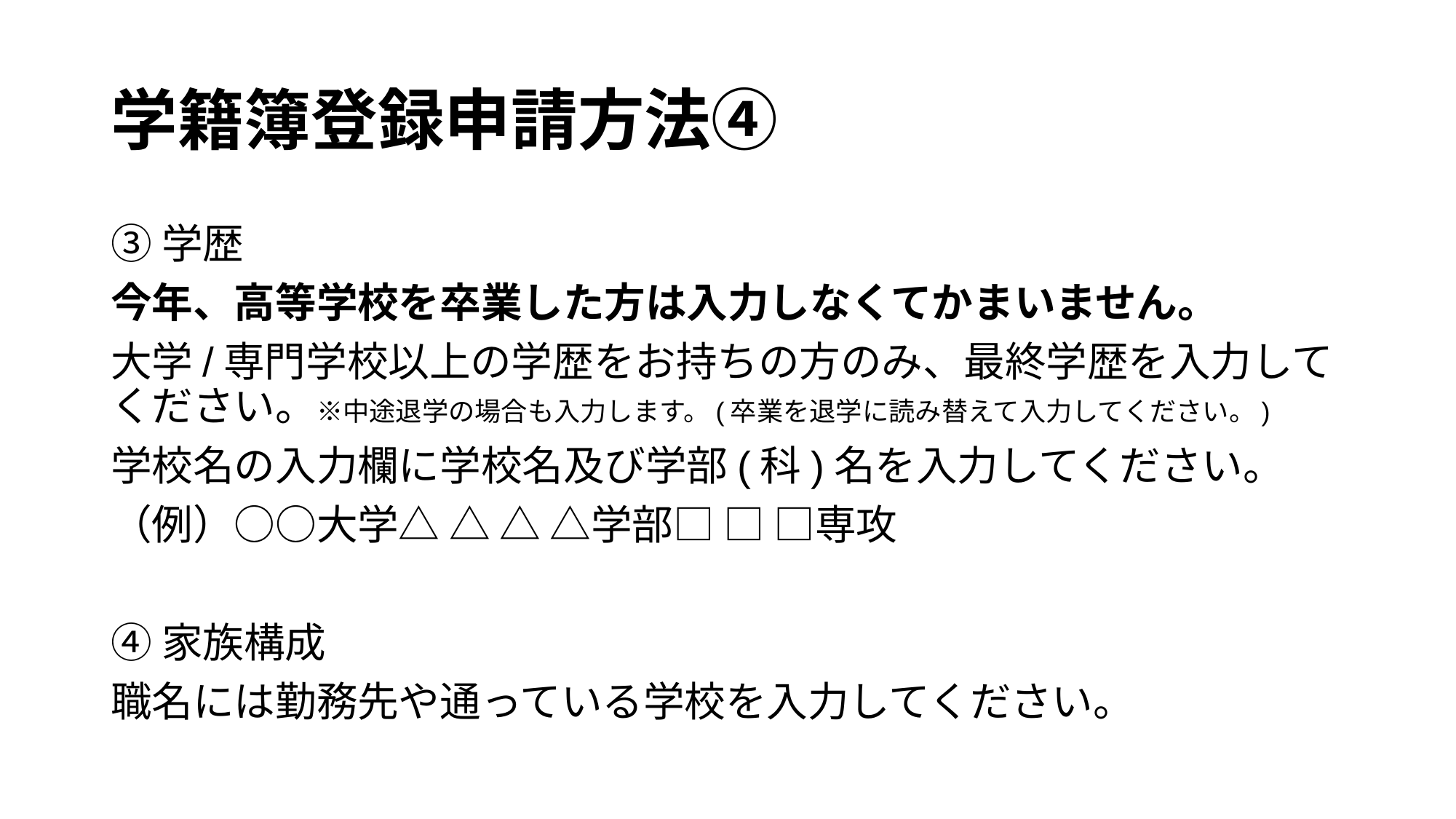

# 学籍簿登録申請方法④
③学歴
今年、高等学校を卒業した方は入力しなくてかまいません。
大学/専門学校以上の学歴をお持ちの方のみ、最終学歴を入力してください。※中途退学の場合も入力します。(卒業を退学に読み替えて入力してください。)
学校名の入力欄に学校名及び学部(科)名を入力してください。
（例）○○大学△ △ △ △学部□ □ □専攻

④家族構成
職名には勤務先や通っている学校を入力してください。